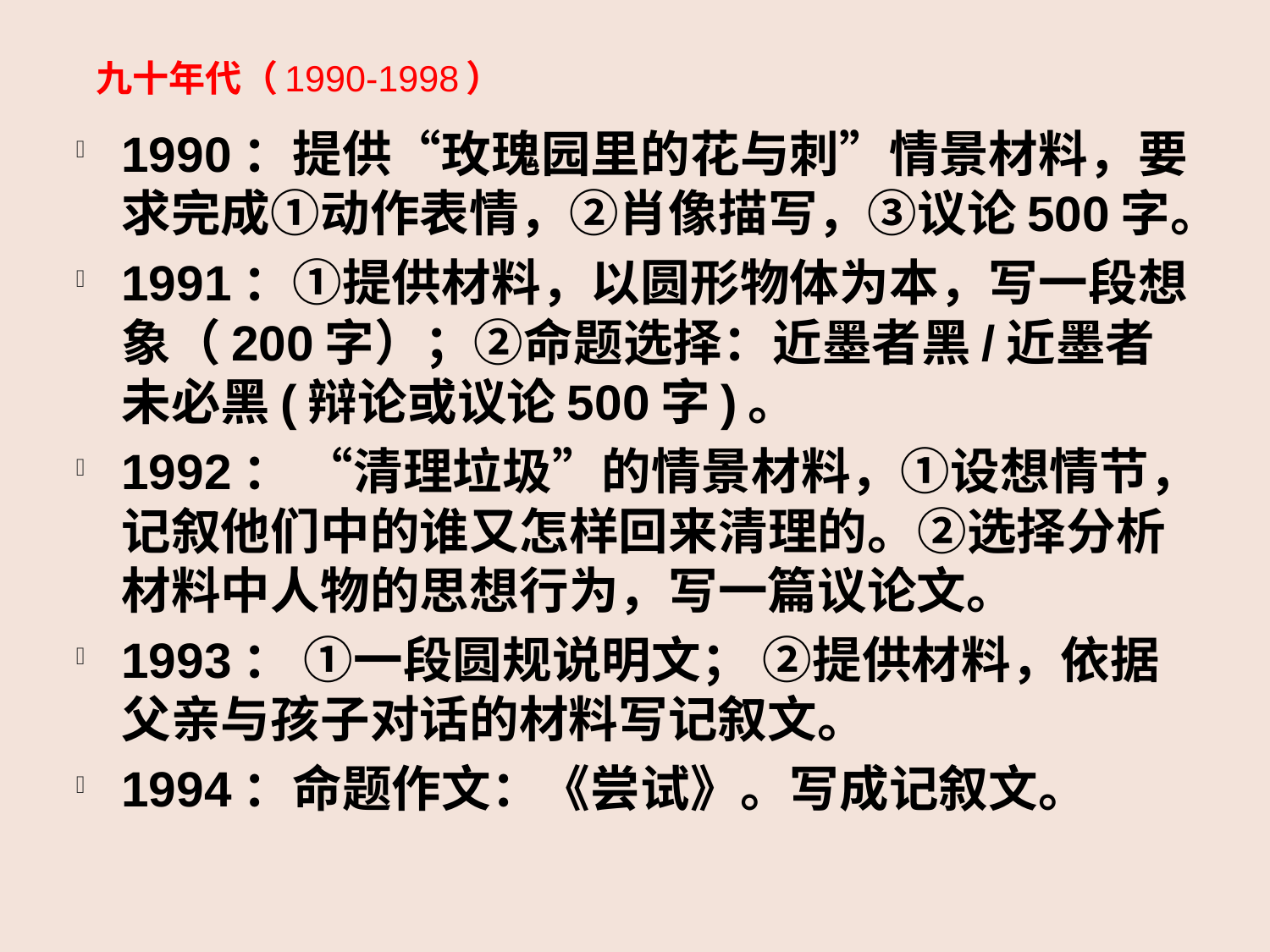

# 九十年代（1990-1998）
1990：提供“玫瑰园里的花与刺”情景材料，要求完成①动作表情，②肖像描写，③议论500字。
1991：①提供材料，以圆形物体为本，写一段想象（200字）；②命题选择：近墨者黑/近墨者未必黑(辩论或议论500字)。
1992： “清理垃圾”的情景材料，①设想情节，记叙他们中的谁又怎样回来清理的。②选择分析材料中人物的思想行为，写一篇议论文。
1993： ①一段圆规说明文； ②提供材料，依据父亲与孩子对话的材料写记叙文。
1994：命题作文：《尝试》。写成记叙文。